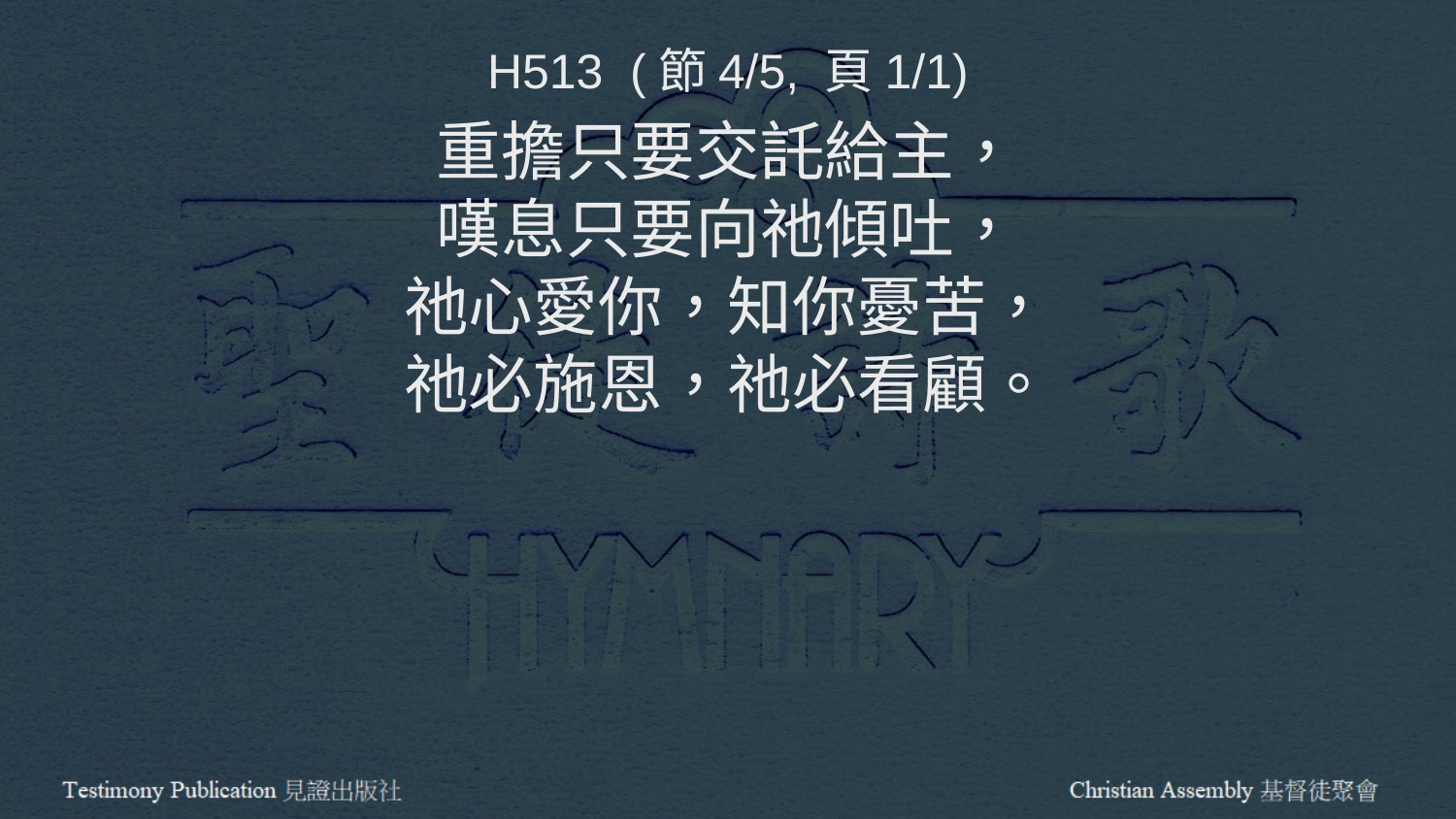

H513  (節4/5, 頁1/1)
重擔只要交託給主，
嘆息只要向祂傾吐，
祂心愛你，知你憂苦，
祂必施恩，祂必看顧。